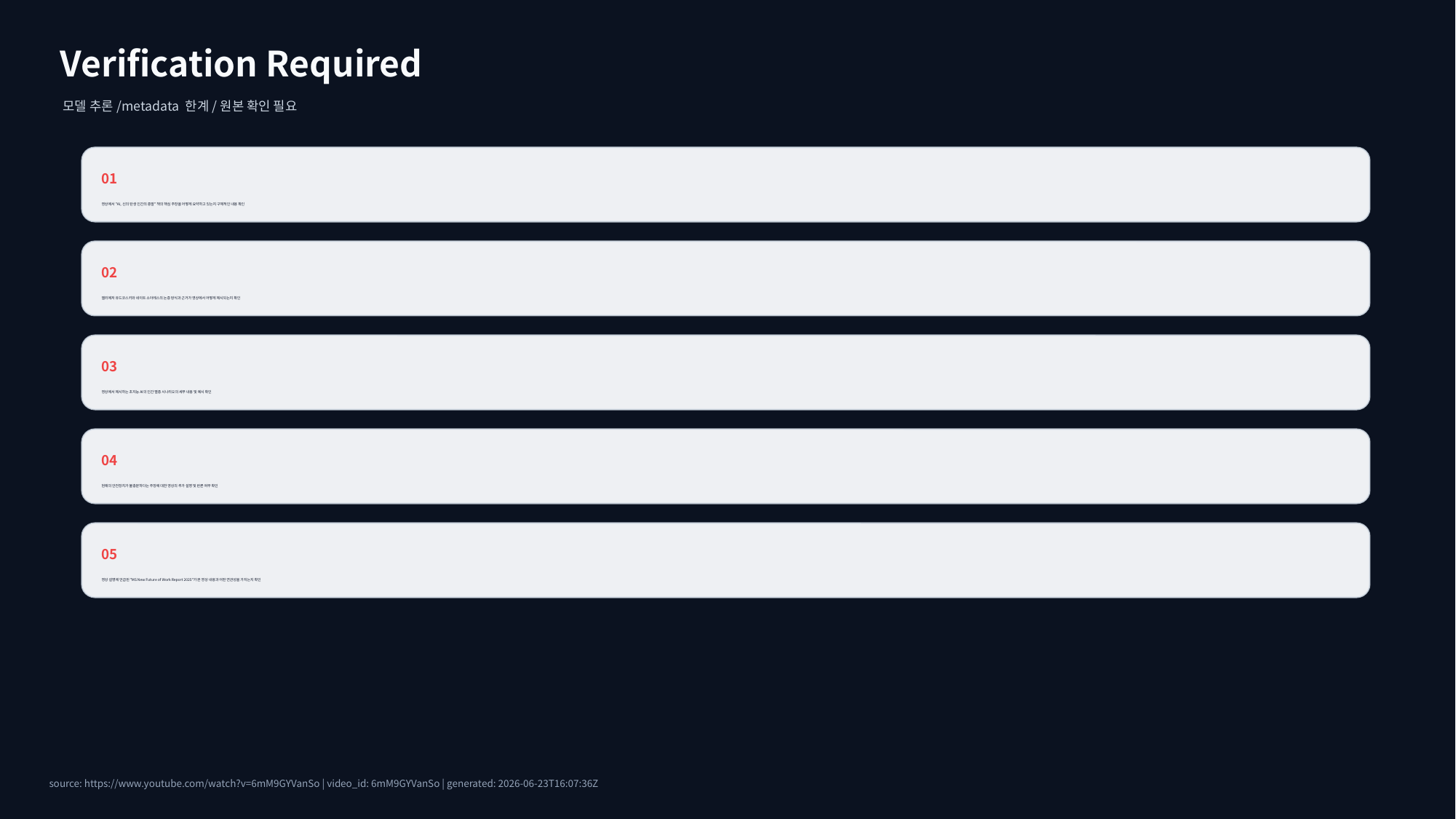

Verification Required
모델 추론/metadata 한계/원본 확인 필요

01
영상에서 "AI, 신의 탄생 인간의 종말" 책의 핵심 주장을 어떻게 요약하고 있는지 구체적인 내용 확인

02
엘리에저 유드코스키와 네이트 소아레스의 논증 방식과 근거가 영상에서 어떻게 제시되는지 확인

03
영상에서 제시하는 초지능 AI의 인간 멸종 시나리오의 세부 내용 및 예시 확인

04
현재의 안전장치가 불충분하다는 주장에 대한 영상의 추가 설명 및 반론 여부 확인

05
영상 설명에 언급된 "MS New Future of Work Report 2025"가 본 영상 내용과 어떤 연관성을 가지는지 확인
source: https://www.youtube.com/watch?v=6mM9GYVanSo | video_id: 6mM9GYVanSo | generated: 2026-06-23T16:07:36Z